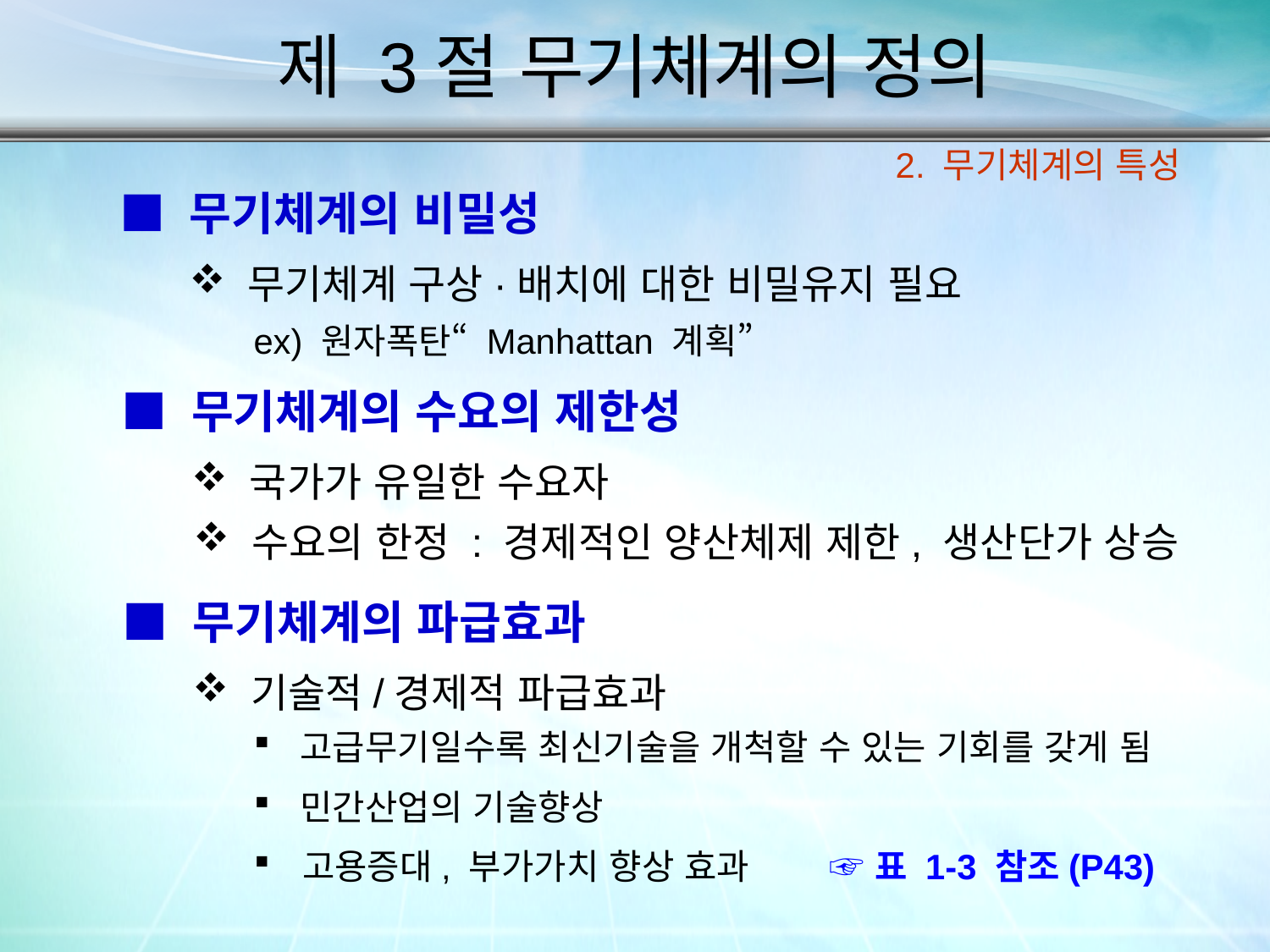

제 3절 무기체계의 정의
2. 무기체계의 특성
■ 무기체계의 비밀성
 무기체계 구상·배치에 대한 비밀유지 필요
ex) 원자폭탄“ Manhattan 계획”
■ 무기체계의 수요의 제한성
 국가가 유일한 수요자
 수요의 한정 : 경제적인 양산체제 제한, 생산단가 상승
■ 무기체계의 파급효과
 기술적/경제적 파급효과
 고급무기일수록 최신기술을 개척할 수 있는 기회를 갖게 됨
 민간산업의 기술향상
 고용증대, 부가가치 향상 효과        ☞ 표 1-3 참조(P43)